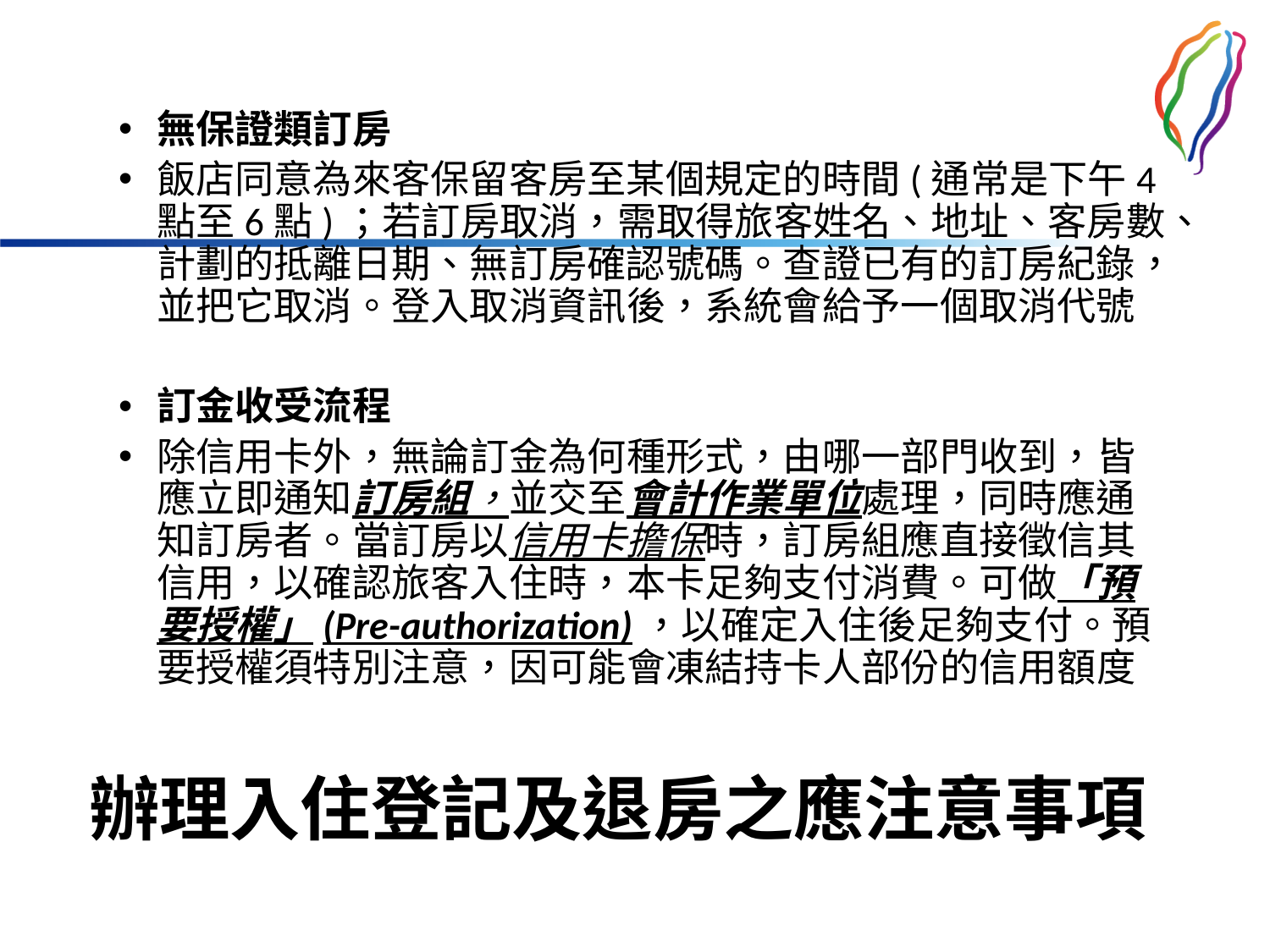

無保證類訂房
飯店同意為來客保留客房至某個規定的時間(通常是下午4點至6點)；若訂房取消，需取得旅客姓名、地址、客房數、計劃的抵離日期、無訂房確認號碼。查證已有的訂房紀錄，並把它取消。登入取消資訊後，系統會給予一個取消代號

訂金收受流程
除信用卡外，無論訂金為何種形式，由哪一部門收到，皆應立即通知訂房組，並交至會計作業單位處理，同時應通知訂房者。當訂房以信用卡擔保時，訂房組應直接徵信其信用，以確認旅客入住時，本卡足夠支付消費。可做「預要授權」(Pre-authorization)，以確定入住後足夠支付。預要授權須特別注意，因可能會凍結持卡人部份的信用額度
# 辦理入住登記及退房之應注意事項